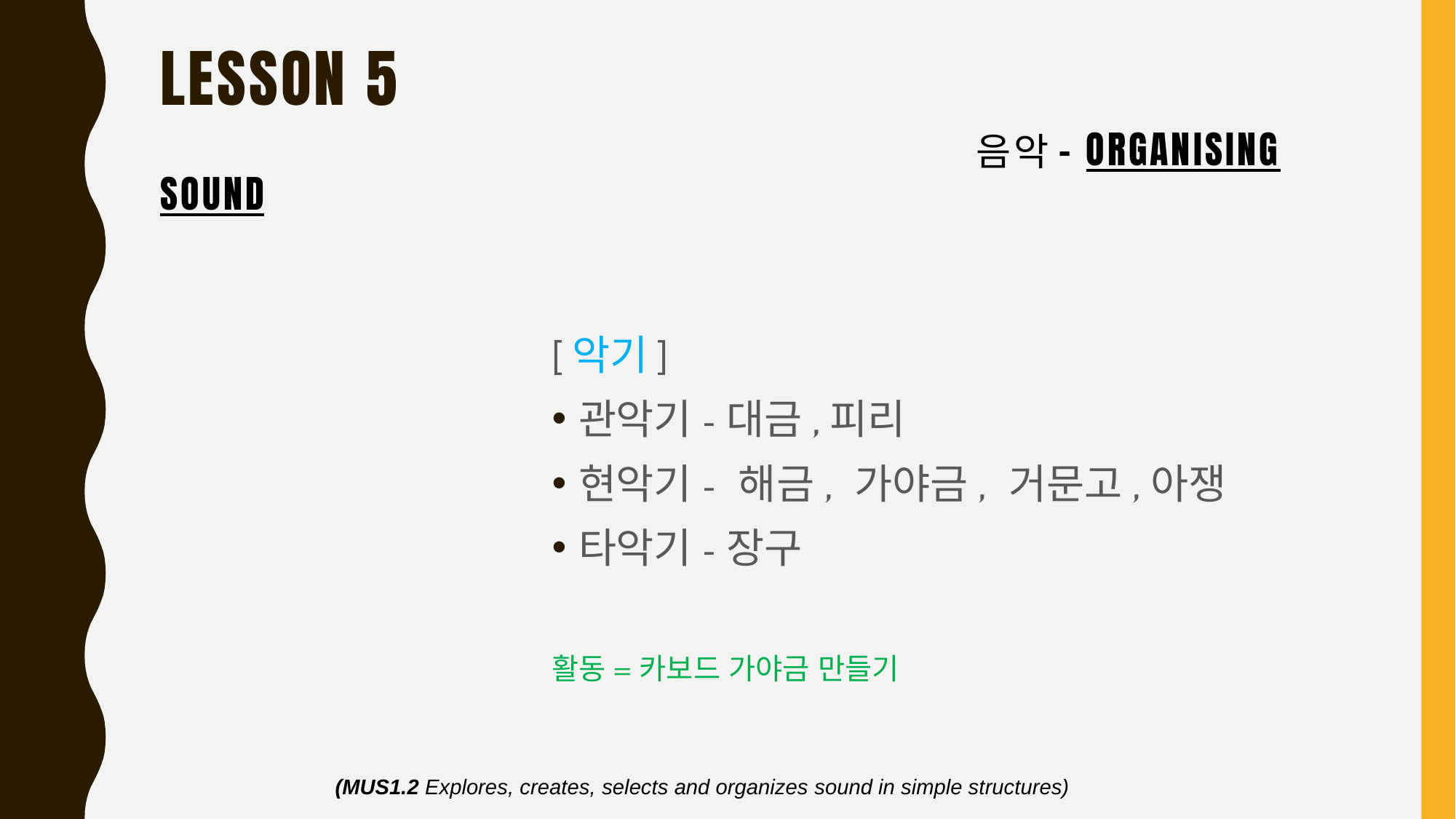

# Lesson 5 음악- organising sound
[악기]
관악기-대금,피리
현악기- 해금, 가야금, 거문고,아쟁
타악기-장구

활동=카보드 가야금 만들기

(MUS1.2 Explores, creates, selects and organizes sound in simple structures)